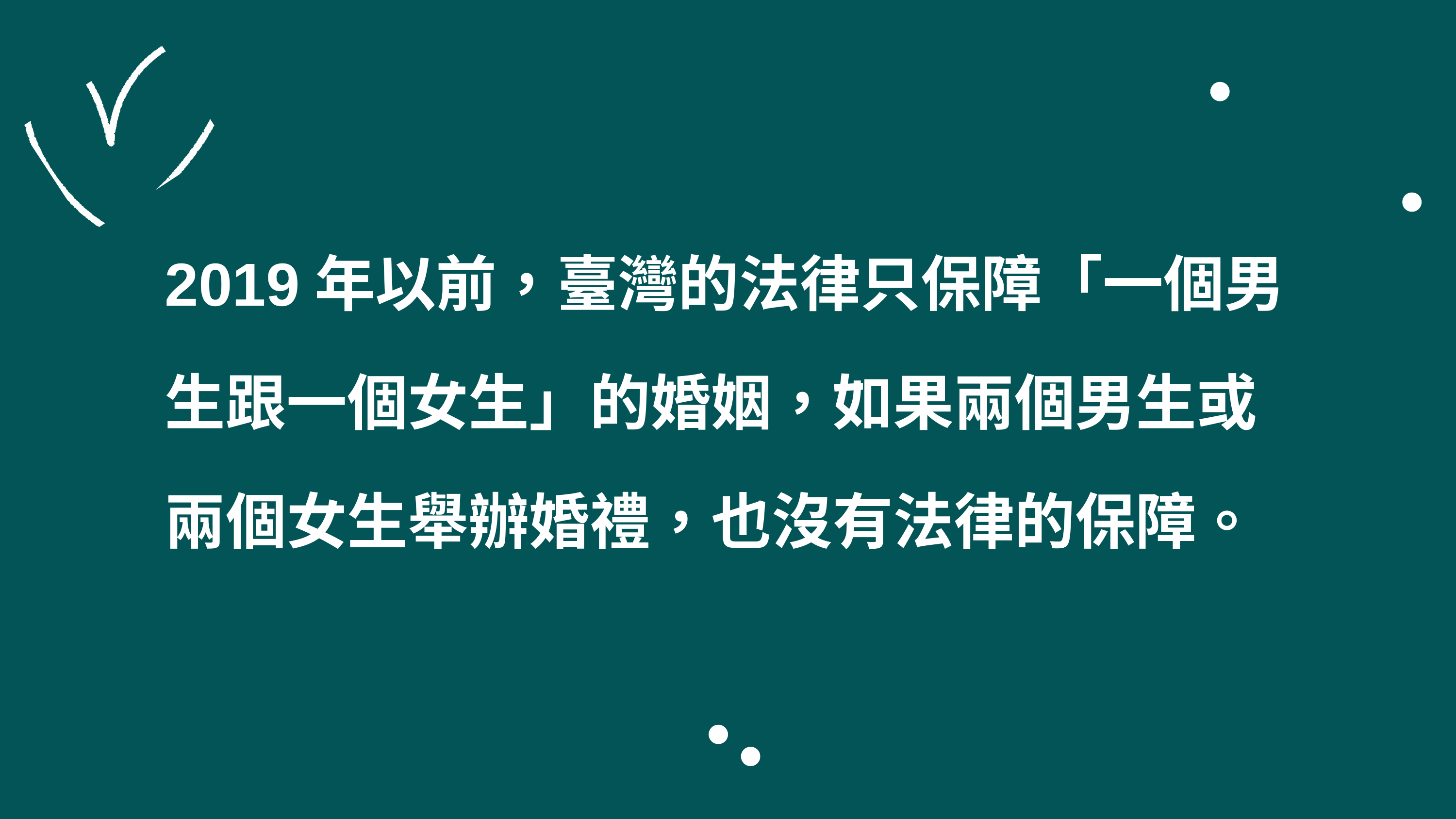

2019年以前，臺灣的法律只保障「一個男

生跟一個女生」的婚姻，如果兩個男生或

兩個女生舉辦婚禮，也沒有法律的保障。